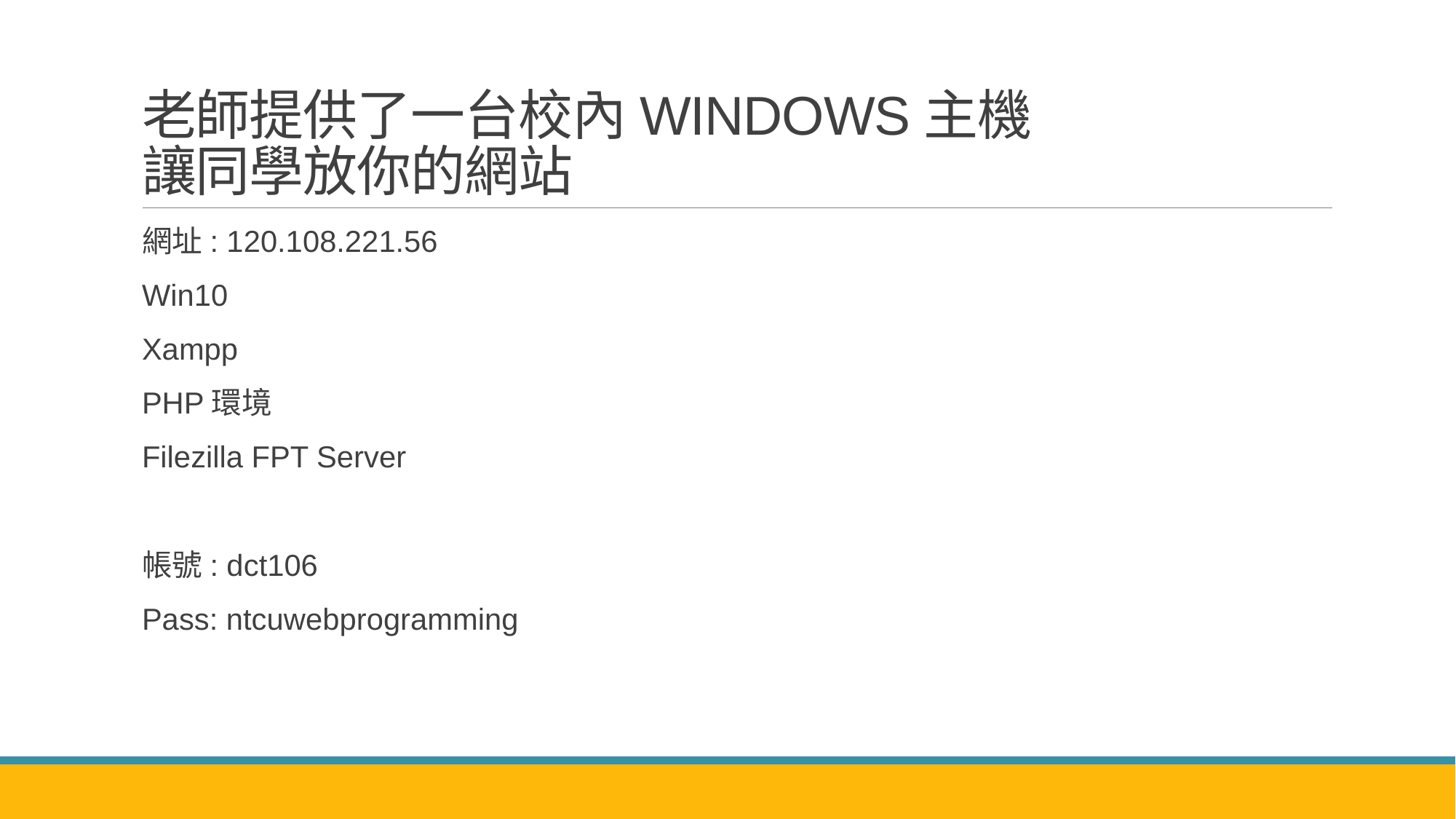

# 老師提供了一台校內WINDOWS主機 讓同學放你的網站
網址: 120.108.221.56
Win10
Xampp
PHP環境
Filezilla FPT Server

帳號: dct106
Pass: ntcuwebprogramming